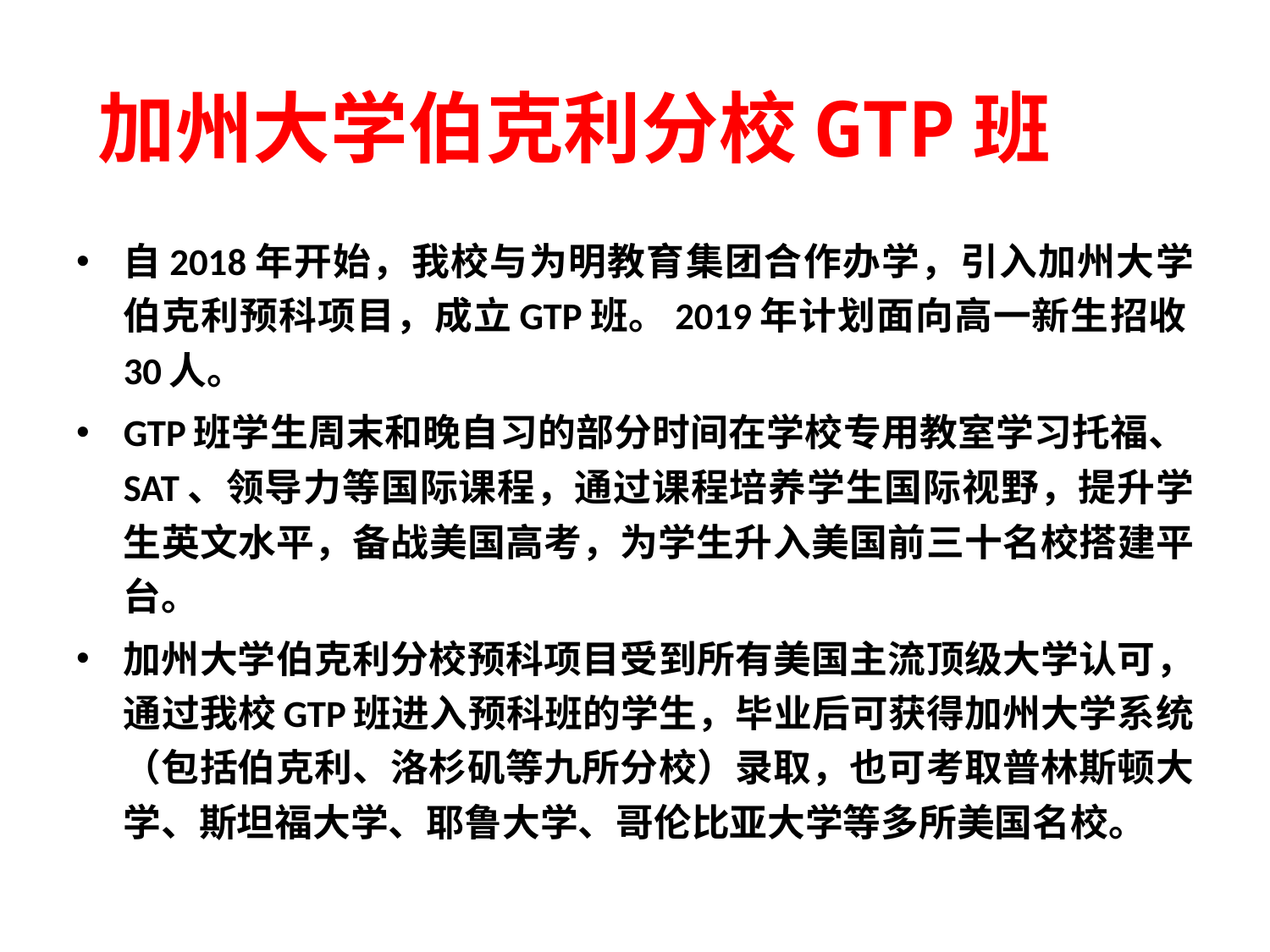

# 加州大学伯克利分校GTP班
自2018年开始，我校与为明教育集团合作办学，引入加州大学伯克利预科项目，成立GTP班。2019年计划面向高一新生招收30人。
GTP班学生周末和晚自习的部分时间在学校专用教室学习托福、SAT、领导力等国际课程，通过课程培养学生国际视野，提升学生英文水平，备战美国高考，为学生升入美国前三十名校搭建平台。
加州大学伯克利分校预科项目受到所有美国主流顶级大学认可，通过我校GTP班进入预科班的学生，毕业后可获得加州大学系统（包括伯克利、洛杉矶等九所分校）录取，也可考取普林斯顿大学、斯坦福大学、耶鲁大学、哥伦比亚大学等多所美国名校。